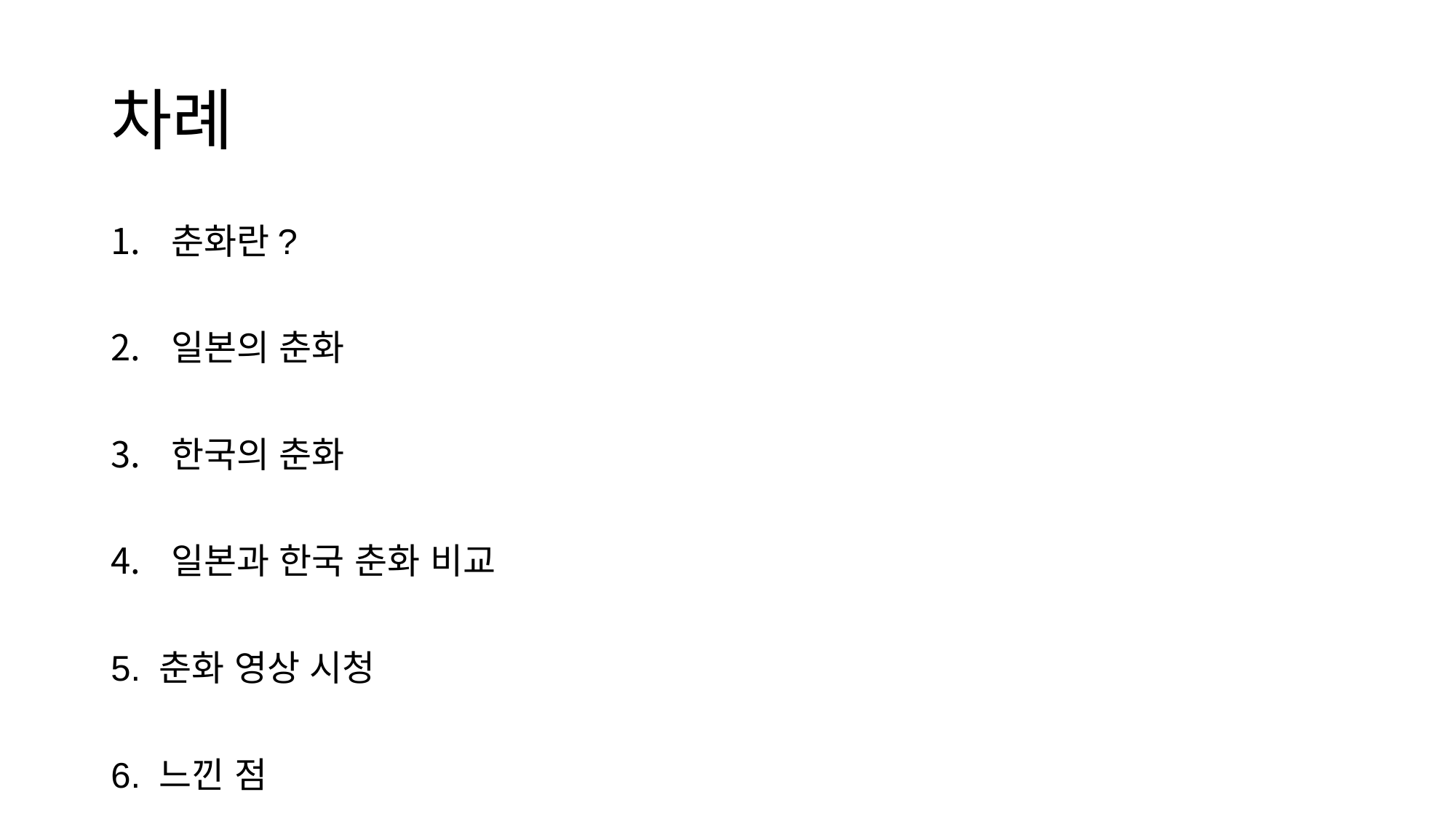

# 차례
춘화란?

일본의 춘화

한국의 춘화

일본과 한국 춘화 비교

5. 춘화 영상 시청

6. 느낀 점